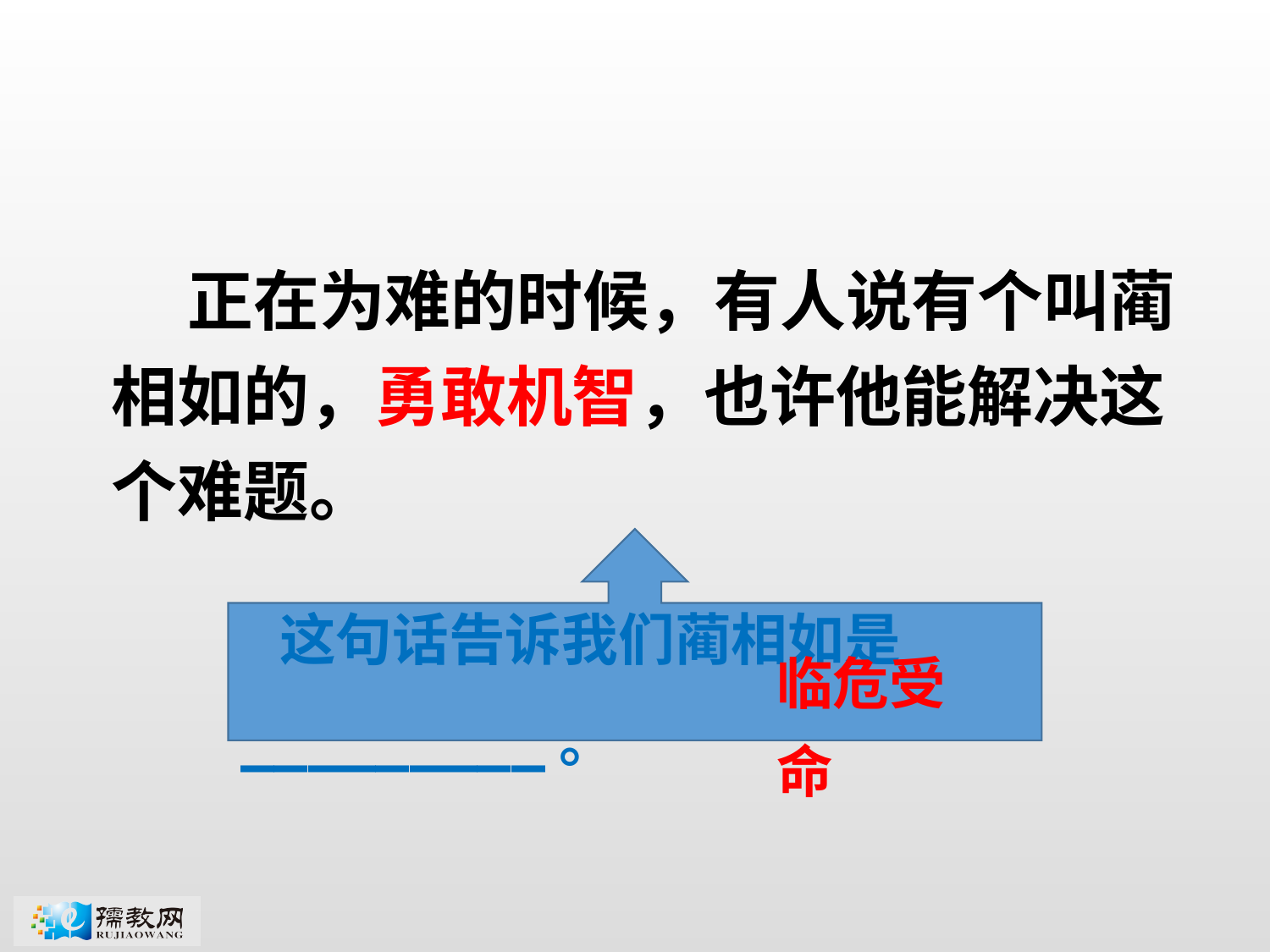

正在为难的时候，有人说有个叫蔺相如的，勇敢机智，也许他能解决这个难题。
   这句话告诉我们蔺相如是_________。
临危受命